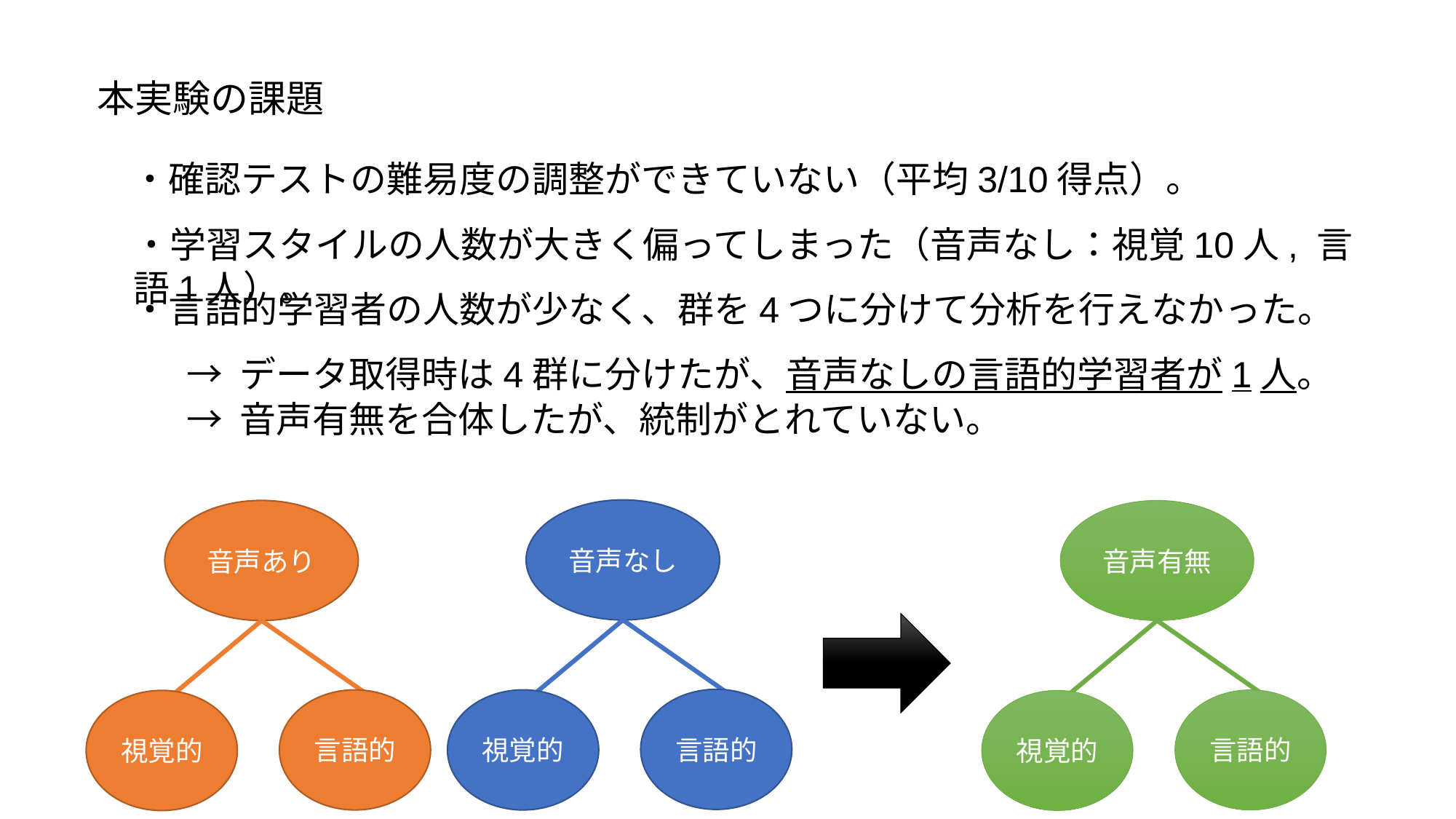

本実験の課題
・確認テストの難易度の調整ができていない（平均3/10得点）。
・学習スタイルの人数が大きく偏ってしまった（音声なし：視覚10人, 言語1人）。
・言語的学習者の人数が少なく、群を4つに分けて分析を行えなかった。
→ データ取得時は4群に分けたが、音声なしの言語的学習者が1人。
→ 音声有無を合体したが、統制がとれていない。
音声なし
音声あり
音声有無

言語的
言語的
視覚的
言語的
視覚的
視覚的